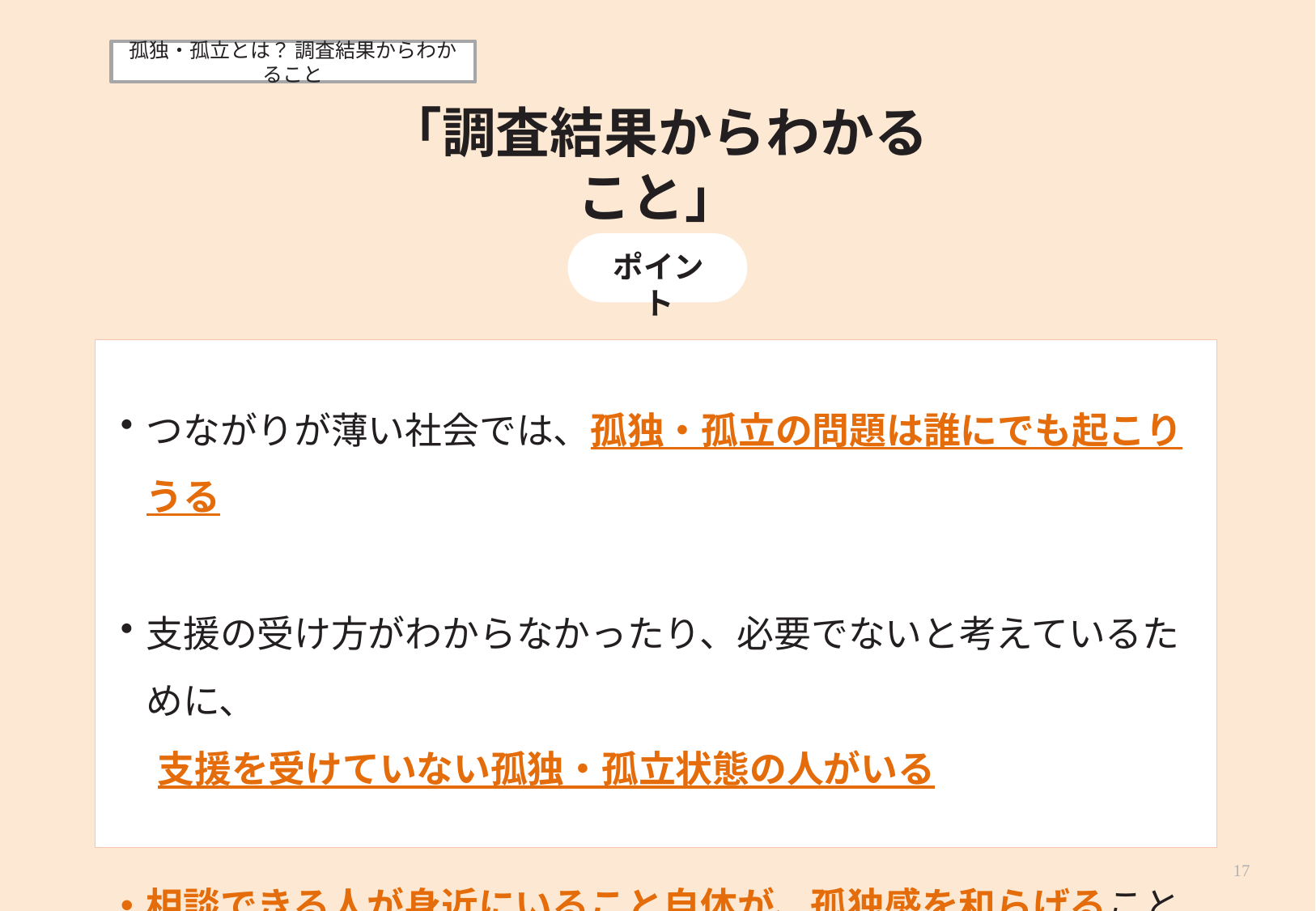

孤独・孤立とは？ 調査結果からわかること
# 「調査結果からわかること」

ポイント

つながりが薄い社会では、孤独・孤立の問題は誰にでも起こりうる

支援の受け方がわからなかったり、必要でないと考えているために、
　支援を受けていない孤独・孤立状態の人がいる

相談できる人が身近にいること自体が、孤独感を和らげることにつながる
17